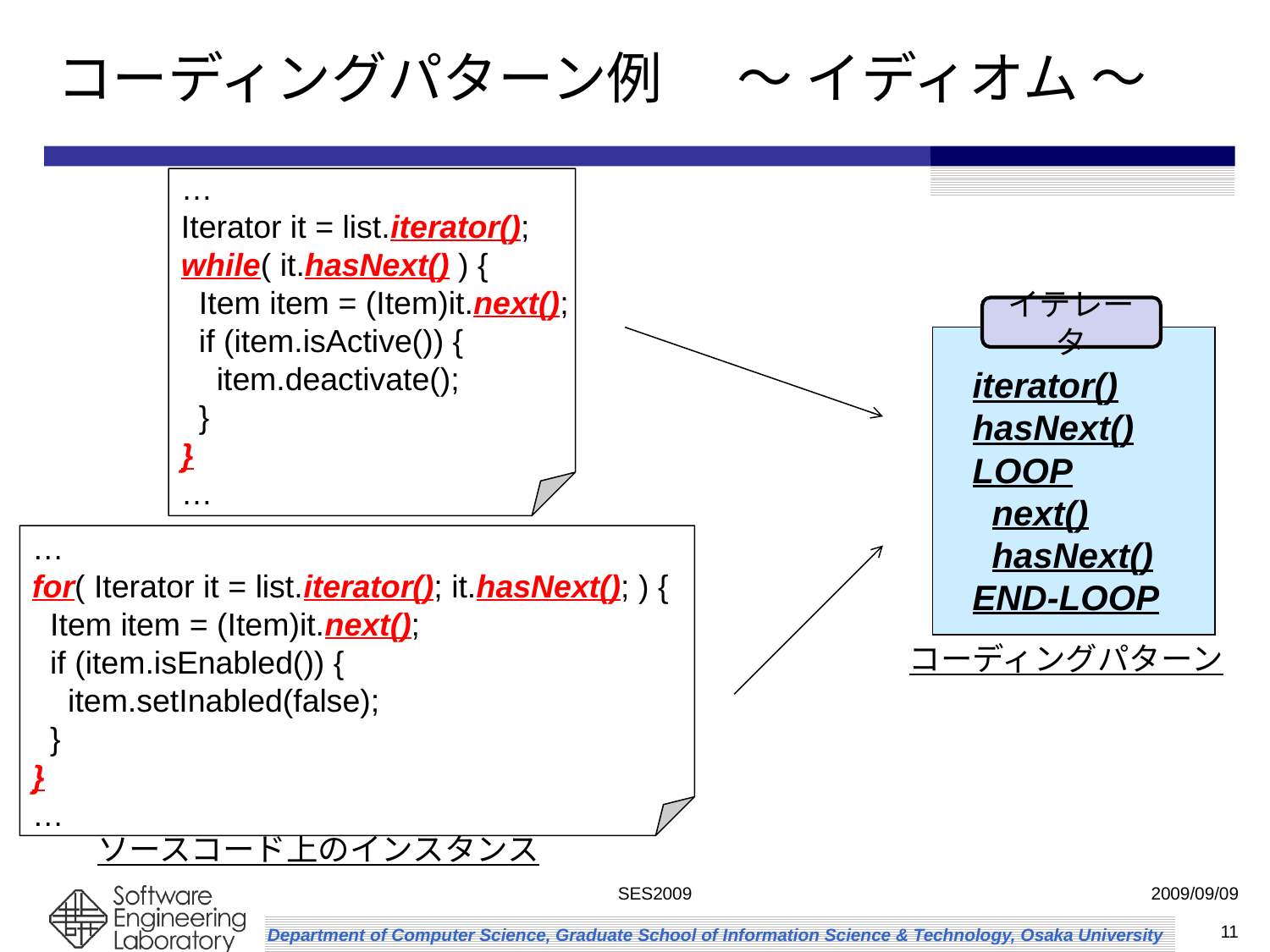

コーディングパターン例      ～ イディオム ～

…
Iterator it = list.iterator();
while( it.hasNext() ) {
  Item item = (Item)it.next();
  if (item.isActive()) {
    item.deactivate();
  }
}
…
イテレータ

iterator()
hasNext()
LOOP
  next()
  hasNext()
END-LOOP

…
for( Iterator it = list.iterator(); it.hasNext(); ) {
  Item item = (Item)it.next();
  if (item.isEnabled()) {
    item.setInabled(false);
  }
}
…
コーディングパターン
ソースコード上のインスタンス
SES2009
2009/09/09
11